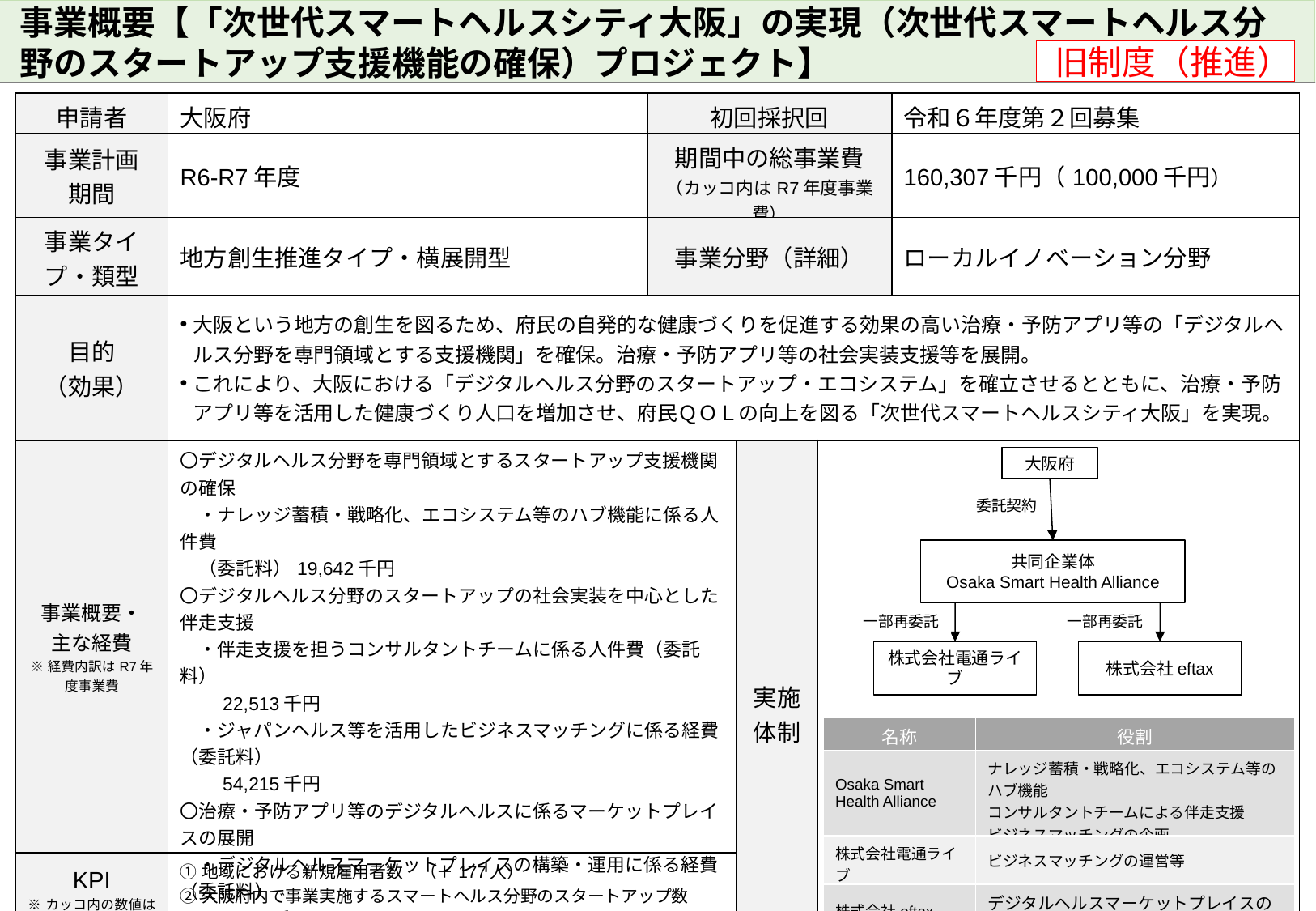

事業概要【「次世代スマートヘルスシティ大阪」の実現（次世代スマートヘルス分野のスタートアップ支援機能の確保）プロジェクト】
旧制度（推進）
| 申請者 | 大阪府 | 初回採択回 |  |  | 令和６年度第２回募集 |
| --- | --- | --- | --- | --- | --- |
| 事業計画 期間 | R6-R7年度 | 期間中の総事業費 （カッコ内はR7年度事業費） |  |  | 160,307千円（100,000千円） |
| 事業タイプ・類型 | 地方創生推進タイプ・横展開型 | 事業分野（詳細） |  |  | ローカルイノベーション分野 |
| 目的 （効果） | 大阪という地方の創生を図るため、府民の自発的な健康づくりを促進する効果の高い治療・予防アプリ等の「デジタルヘルス分野を専門領域とする支援機関」を確保。治療・予防アプリ等の社会実装支援等を展開。 これにより、大阪における「デジタルヘルス分野のスタートアップ・エコシステム」を確立させるとともに、治療・予防アプリ等を活用した健康づくり人口を増加させ、府民ＱＯＬの向上を図る「次世代スマートヘルスシティ大阪」を実現。 |  |  |  |  |
| 事業概要・ 主な経費 ※経費内訳はR7年度事業費 | 〇デジタルヘルス分野を専門領域とするスタートアップ支援機関の確保 　・ナレッジ蓄積・戦略化、エコシステム等のハブ機能に係る人件費 　（委託料）19,642千円 〇デジタルヘルス分野のスタートアップの社会実装を中心とした伴走支援 　・伴走支援を担うコンサルタントチームに係る人件費（委託料）　　 　　22,513千円 　・ジャパンヘルス等を活用したビジネスマッチングに係る経費（委託料） 　　54,215千円 〇治療・予防アプリ等のデジタルヘルスに係るマーケットプレイスの展開 　・デジタルヘルスマーケットプレイスの構築・運用に係る経費（委託料）　 　　3,630千円 |  | 実施 体制 |  |  |
| KPI ※カッコ内の数値は最終事業年度までの「KPI増加分の累計」の目標値 | ①地域における新規雇用者数　（＋177人） ②大阪府内で事業実施するスマートヘルス分野のスタートアップ数 （＋81社） ③治療・予防アプリ等によって健康づくりに取り組む府民の数 （＋371,220人） ④「デジタルヘルスマーケットプレイス」の閲覧数（＋193,712PV） |  |  |  |  |
大阪府
委託契約
共同企業体
Osaka Smart Health Alliance
一部再委託
一部再委託
株式会社電通ライブ
株式会社eftax
| 名称 | 役割 |
| --- | --- |
| Osaka Smart Health Alliance | ナレッジ蓄積・戦略化、エコシステム等のハブ機能 コンサルタントチームによる伴走支援 ビジネスマッチングの企画 |
| 株式会社電通ライブ | ビジネスマッチングの運営等 |
| 株式会社eftax | デジタルヘルスマーケットプレイスの構築・運用 |